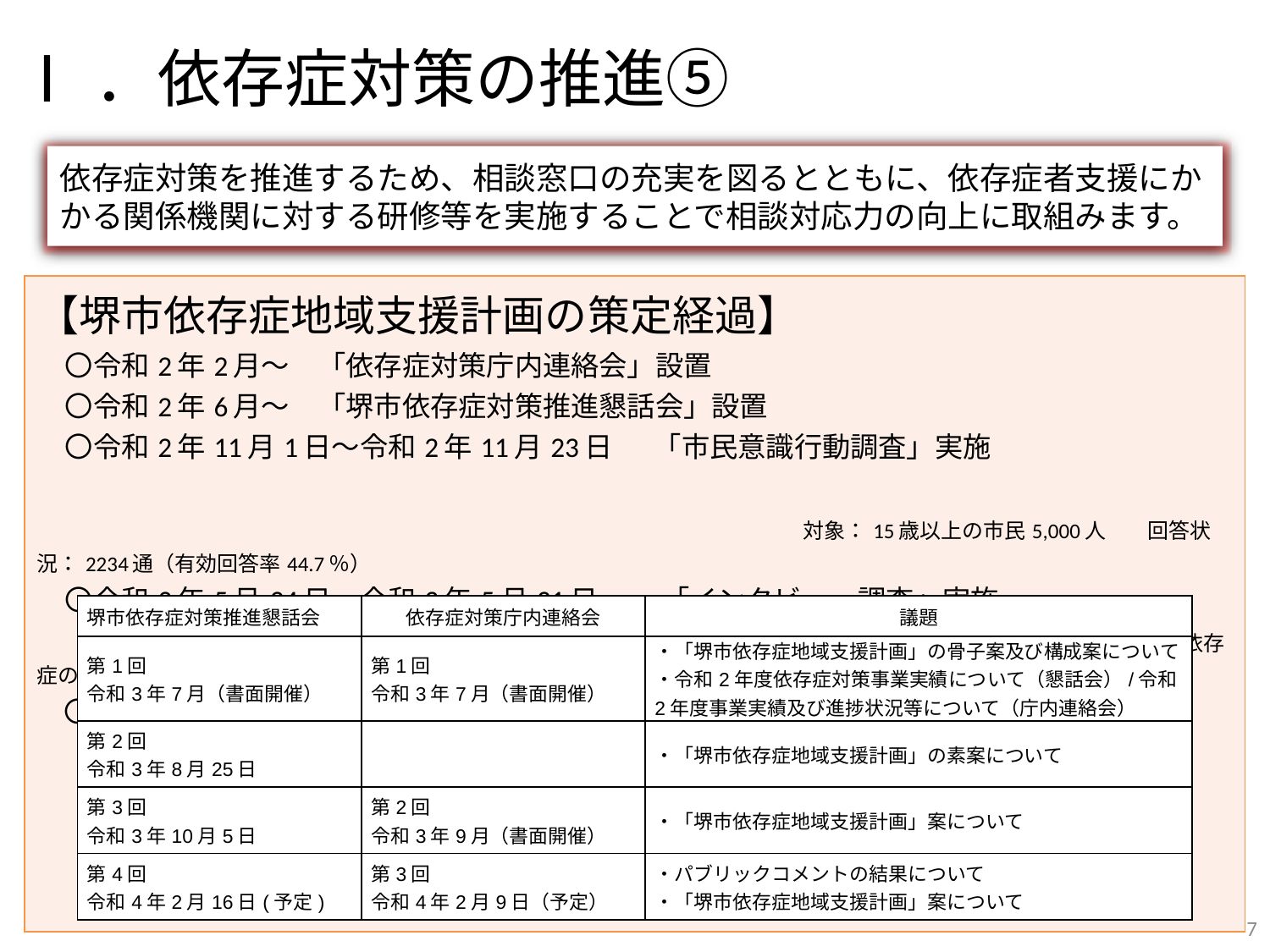

# Ⅰ．依存症対策の推進⑤
依存症対策を推進するため、相談窓口の充実を図るとともに、依存症者支援にかかる関係機関に対する研修等を実施することで相談対応力の向上に取組みます。
| 【堺市依存症地域支援計画の策定経過】 　〇令和2年2月～　「依存症対策庁内連絡会」設置 　〇令和2年6月～　「堺市依存症対策推進懇話会」設置 　〇令和2年11月1日～令和2年11月23日 　「市民意識行動調査」実施　　　　　　　　　　　　　　　　 　　　　　　　　　　　　　　　　　　　　　　　　　　　 対象：15歳以上の市民5,000人　　回答状況：2234通（有効回答率44.7％） 　〇令和3年5月24日～令和3年5月31日　　 「インタビュー調査」実施 　　　　　　　　　　　　　　　　　　　　　　　　　　　 対象：アルコール、薬物、ギャンブル等依存症の当事者及び家族　計9名 〇令和3年12月16日～令和4年1月18日　 「パブリックコメント」実施 |
| --- |
| 堺市依存症対策推進懇話会 | 依存症対策庁内連絡会 | 議題 |
| --- | --- | --- |
| 第1回 令和3年7月（書面開催） | 第1回 令和3年7月（書面開催） | ・「堺市依存症地域支援計画」の骨子案及び構成案について ・令和2年度依存症対策事業実績について（懇話会）/令和2年度事業実績及び進捗状況等について（庁内連絡会） |
| 第2回　 令和3年8月25日 |  | ・「堺市依存症地域支援計画」の素案について |
| 第3回 令和3年10月5日 | 第2回 令和3年9月（書面開催） | ・「堺市依存症地域支援計画」案について |
| 第4回 令和4年2月16日(予定) | 第3回 令和4年2月9日（予定） | ・パブリックコメントの結果について ・「堺市依存症地域支援計画」案について |
7